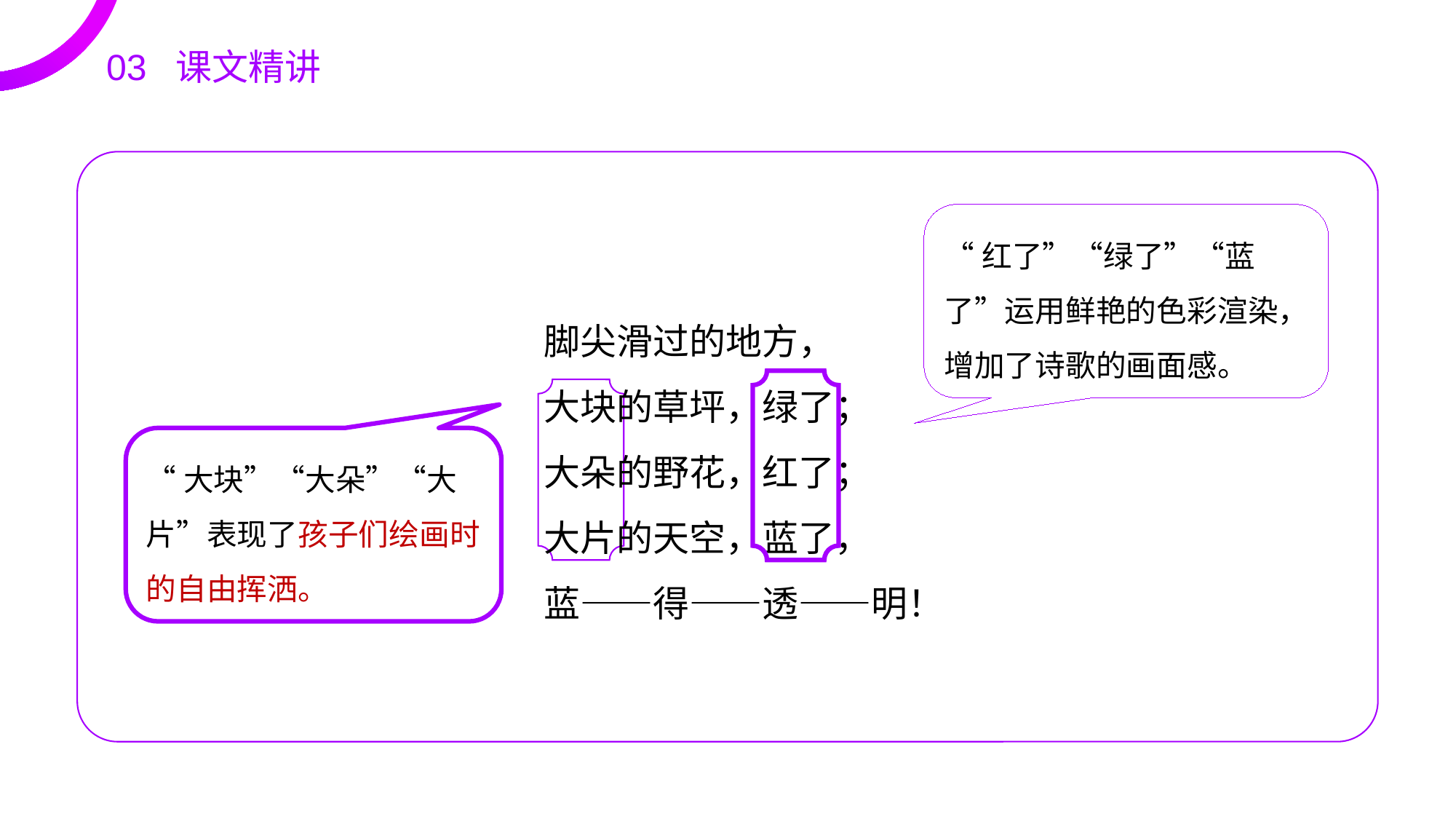

03  课文精讲
“红了”“绿了”“蓝了”运用鲜艳的色彩渲染，增加了诗歌的画面感。
脚尖滑过的地方，
大块的草坪，绿了；
大朵的野花，红了；
大片的天空，蓝了，
蓝——得——透——明！

“大块”“大朵”“大片”表现了孩子们绘画时的自由挥洒。